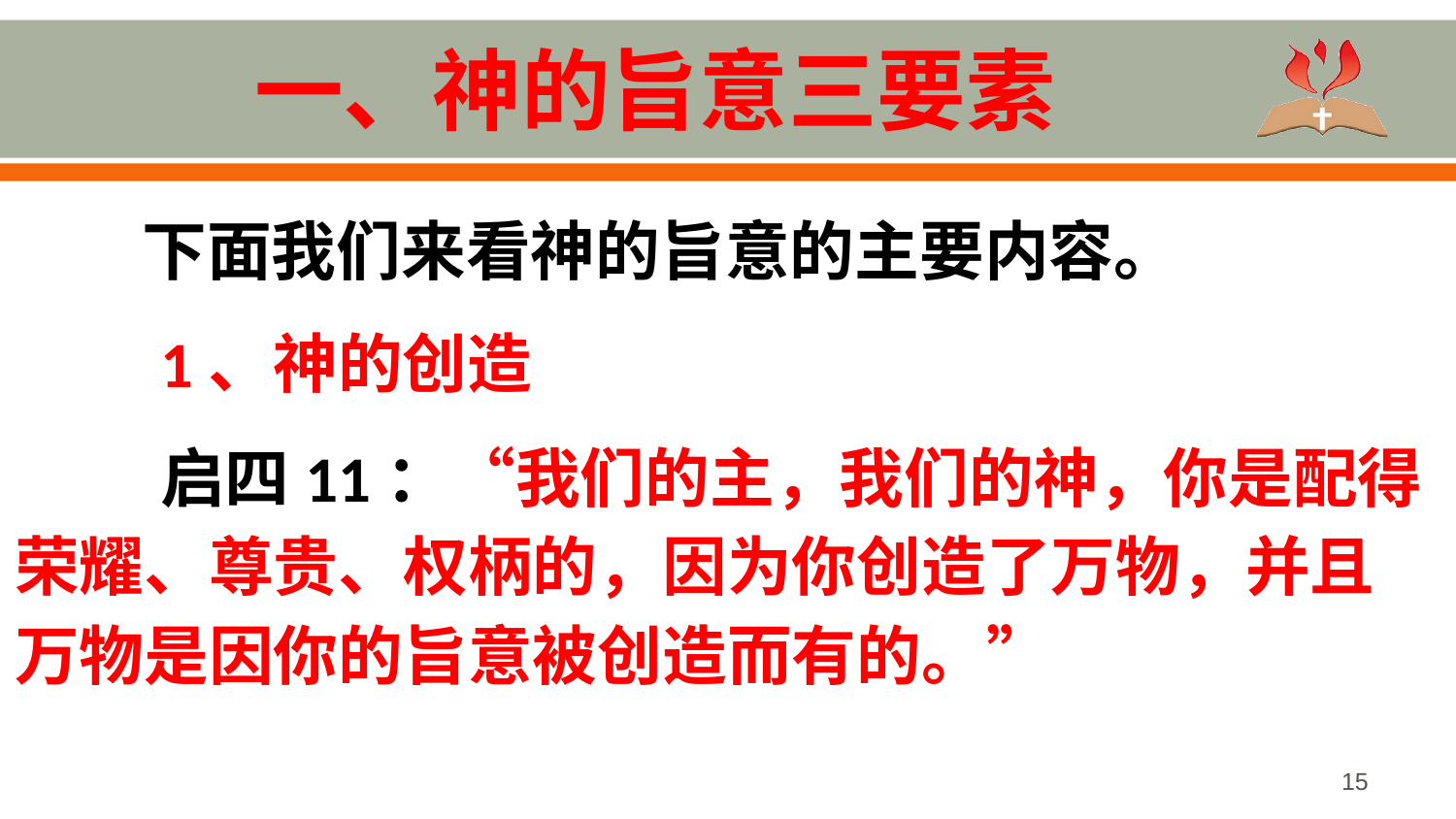

# 一、神的旨意三要素
下面我们来看神的旨意的主要内容。
	1、神的创造
	启四11：“我们的主，我们的神，你是配得荣耀、尊贵、权柄的，因为你创造了万物，并且万物是因你的旨意被创造而有的。”
15